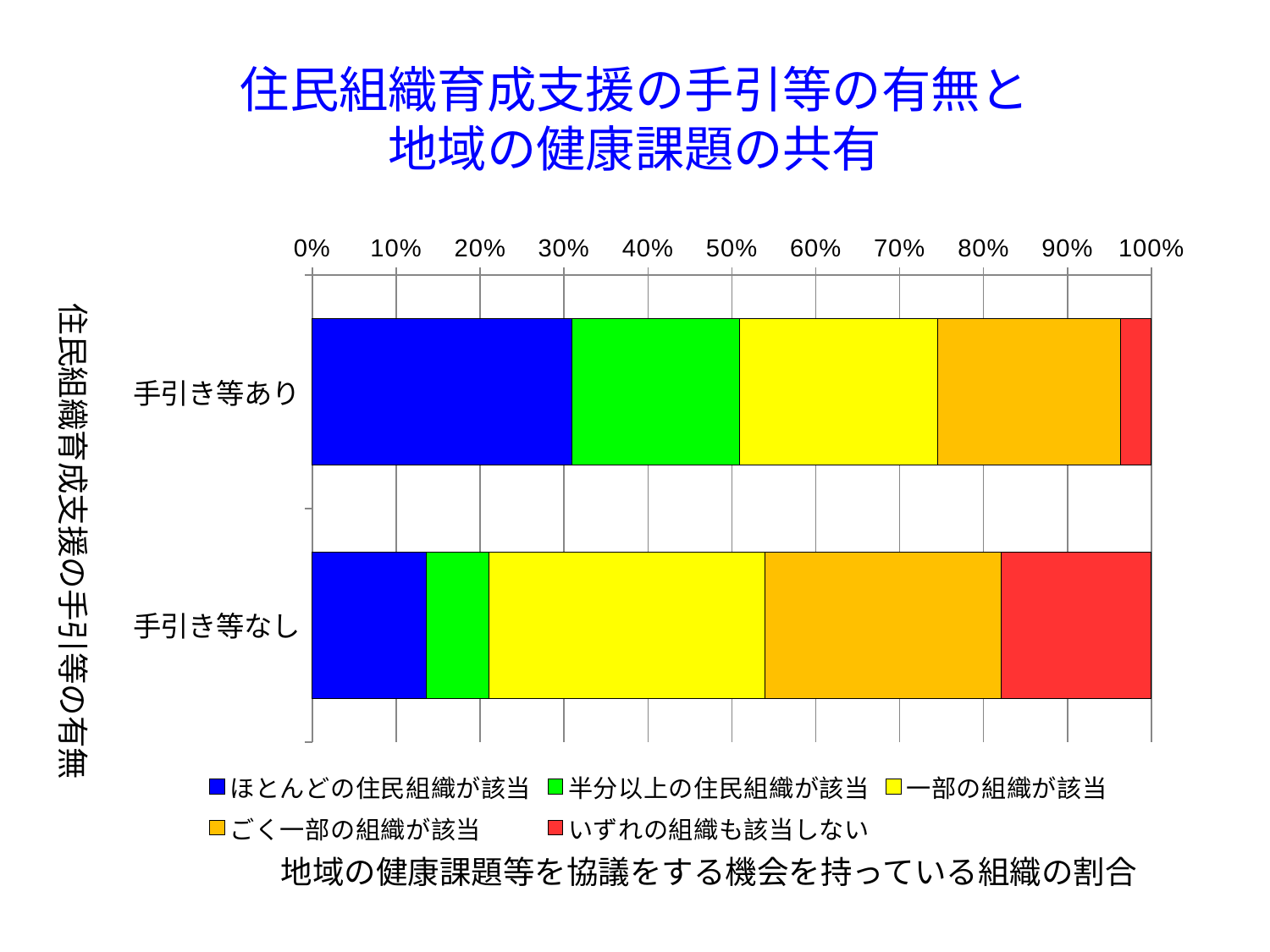

# 住民組織育成支援の手引等の有無と 地域の健康課題の共有

### Chart

| Category | ほとんどの住民組織が該当 | 半分以上の住民組織が該当 | 一部の組織が該当 | ごく一部の組織が該当 | いずれの組織も該当しない |
|---|---|---|---|---|---|
| 手引き等あり | 17.0 | 11.0 | 13.0 | 12.0 | 2.0 |
| 手引き等なし | 108.0 | 60.0 | 262.0 | 224.0 | 143.0 |
住民組織育成支援の手引等の有無
地域の健康課題等を協議をする機会を持っている組織の割合